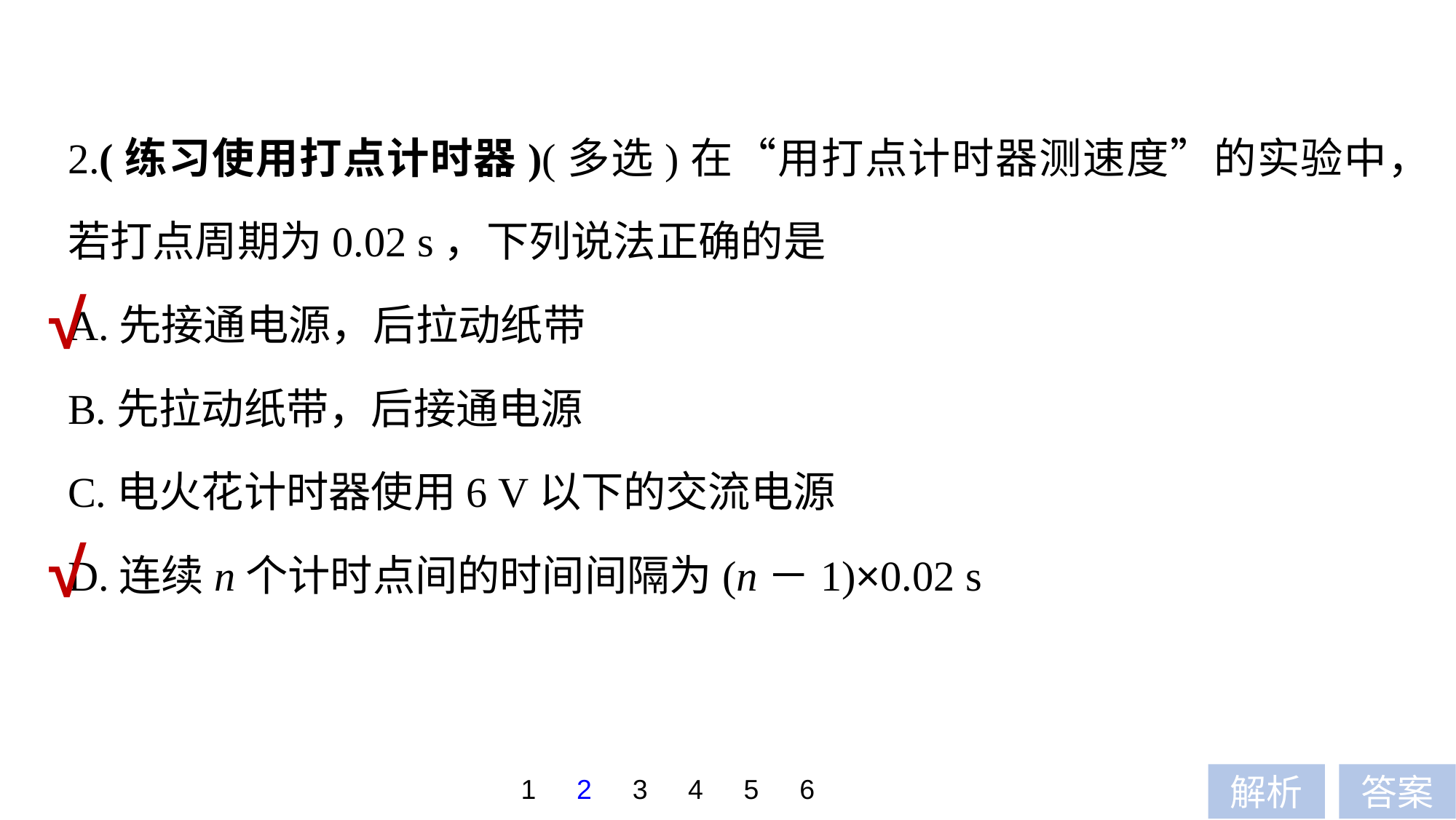

2.(练习使用打点计时器)(多选)在“用打点计时器测速度”的实验中，若打点周期为0.02 s，下列说法正确的是
A.先接通电源，后拉动纸带
B.先拉动纸带，后接通电源
C.电火花计时器使用6 V以下的交流电源
D.连续n个计时点间的时间间隔为(n－1)×0.02 s
√
√
1
2
3
4
5
6
解析
答案